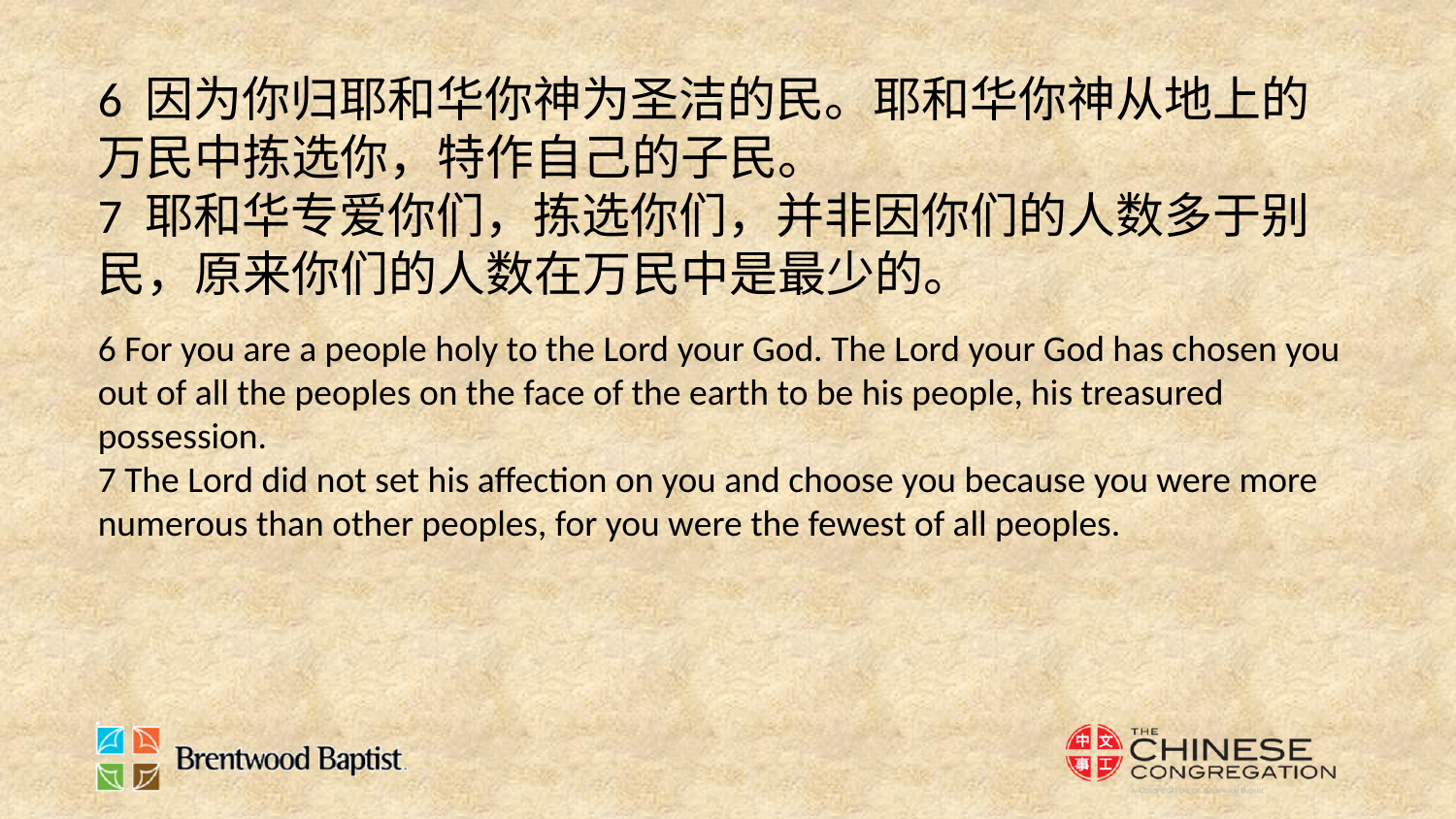

6 因为你归耶和华你神为圣洁的民。耶和华你神从地上的万民中拣选你，特作自己的子民。
7 耶和华专爱你们，拣选你们，并非因你们的人数多于别民，原来你们的人数在万民中是最少的。

6 For you are a people holy to the Lord your God. The Lord your God has chosen you out of all the peoples on the face of the earth to be his people, his treasured possession.
7 The Lord did not set his affection on you and choose you because you were more numerous than other peoples, for you were the fewest of all peoples.